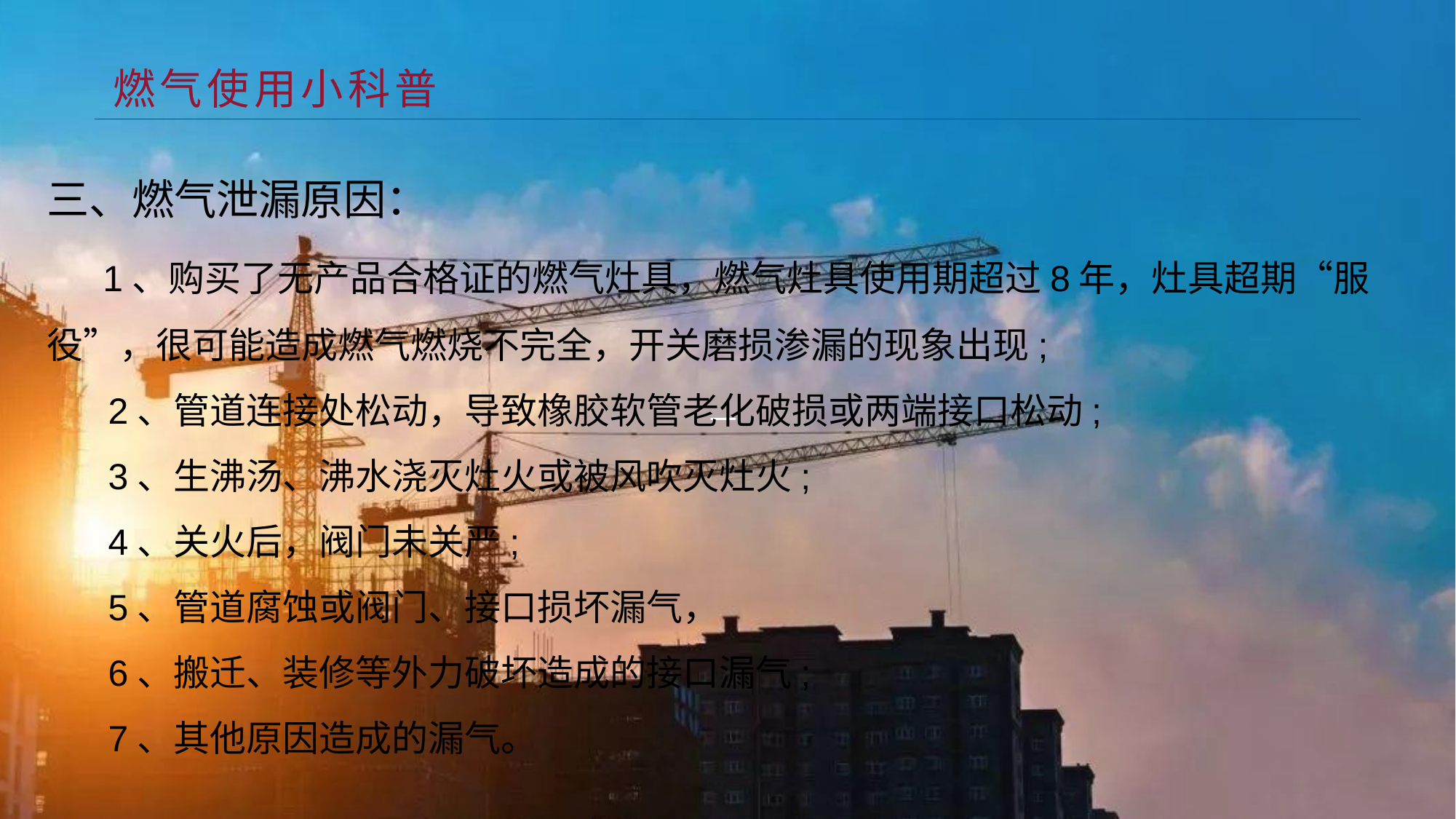

一
燃气使用小科普

三、燃气泄漏原因：
     1、购买了无产品合格证的燃气灶具，燃气灶具使用期超过8年，灶具超期“服役”，很可能造成燃气燃烧不完全，开关磨损渗漏的现象出现;
      2、管道连接处松动，导致橡胶软管老化破损或两端接口松动;
      3、生沸汤、沸水浇灭灶火或被风吹灭灶火;
      4、关火后，阀门未关严;
      5、管道腐蚀或阀门、接口损坏漏气，
      6、搬迁、装修等外力破坏造成的接口漏气;
      7、其他原因造成的漏气。